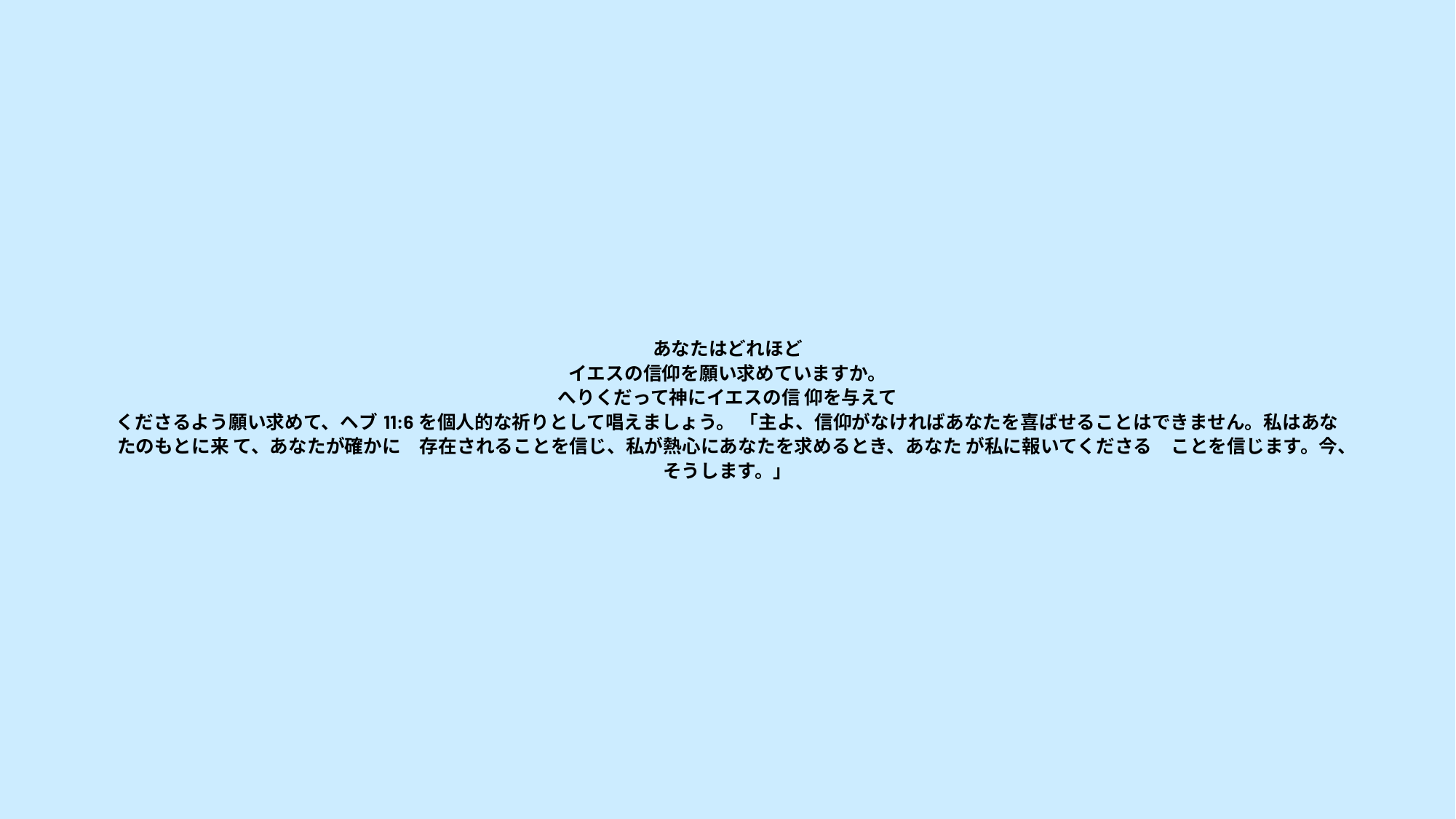

# あなたはどれほど イエスの信仰を願い求めていますか。 へりくだって神にイエスの信 仰を与えて くださるよう願い求めて、ヘブ 11:6 を個人的な祈りとして唱えましょう。 「主よ、信仰がなければあなたを喜ばせることはできません。私はあなたのもとに来 て、あなたが確かに　存在されることを信じ、私が熱心にあなたを求めるとき、あなた が私に報いてくださる　ことを信じます。今、そうします。」